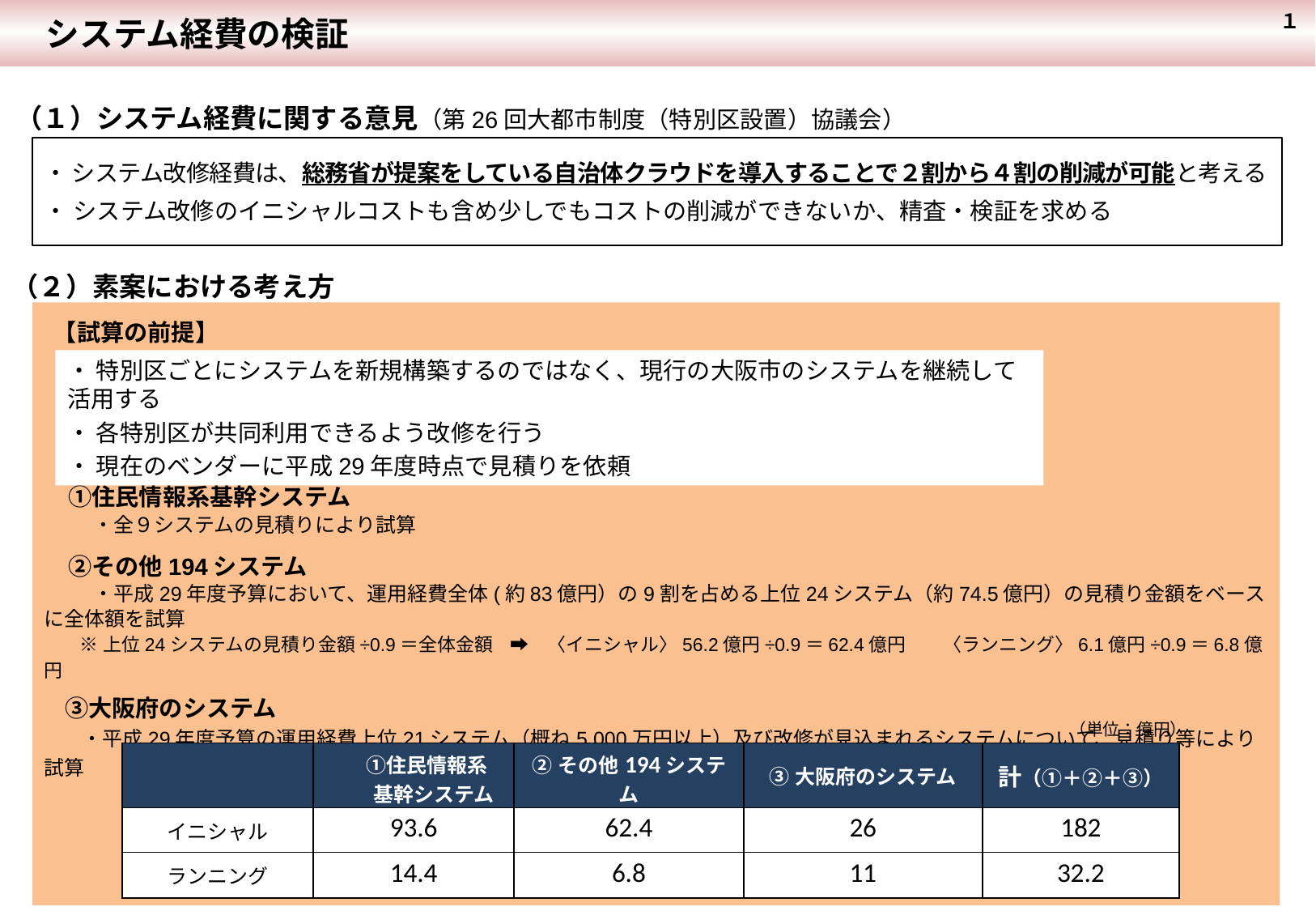

システム経費の検証
１
（１）システム経費に関する意見（第26回大都市制度（特別区設置）協議会）
・ システム改修経費は、総務省が提案をしている自治体クラウドを導入することで２割から４割の削減が可能と考える
・ システム改修のイニシャルコストも含め少しでもコストの削減ができないか、精査・検証を求める
（２）素案における考え方

　①住民情報系基幹システム
　　  ・全９システムの見積りにより試算
　②その他194システム
　　  ・平成29年度予算において、運用経費全体(約83億円）の9割を占める上位24システム（約74.5億円）の見積り金額をベースに全体額を試算
        ※上位24システムの見積り金額÷0.9＝全体金額    ➡　〈イニシャル〉56.2億円÷0.9＝62.4億円　　〈ランニング〉6.1億円÷0.9＝6.8億円
　③大阪府のシステム
　    ・平成29年度予算の運用経費上位21システム（概ね5,000万円以上）及び改修が見込まれるシステムについて、見積り等により試算

【試算の前提】
・ 特別区ごとにシステムを新規構築するのではなく、現行の大阪市のシステムを継続して活用する
・ 各特別区が共同利用できるよう改修を行う
・ 現在のベンダーに平成29年度時点で見積りを依頼
（単位：億円）
|  | ①住民情報系 　　基幹システム | ②その他194システム | ③大阪府のシステム | 計（①＋②＋③） |
| --- | --- | --- | --- | --- |
| イニシャル | 93.6 | 62.4 | 26 | 182 |
| ランニング | 14.4 | 6.8 | 11 | 32.2 |